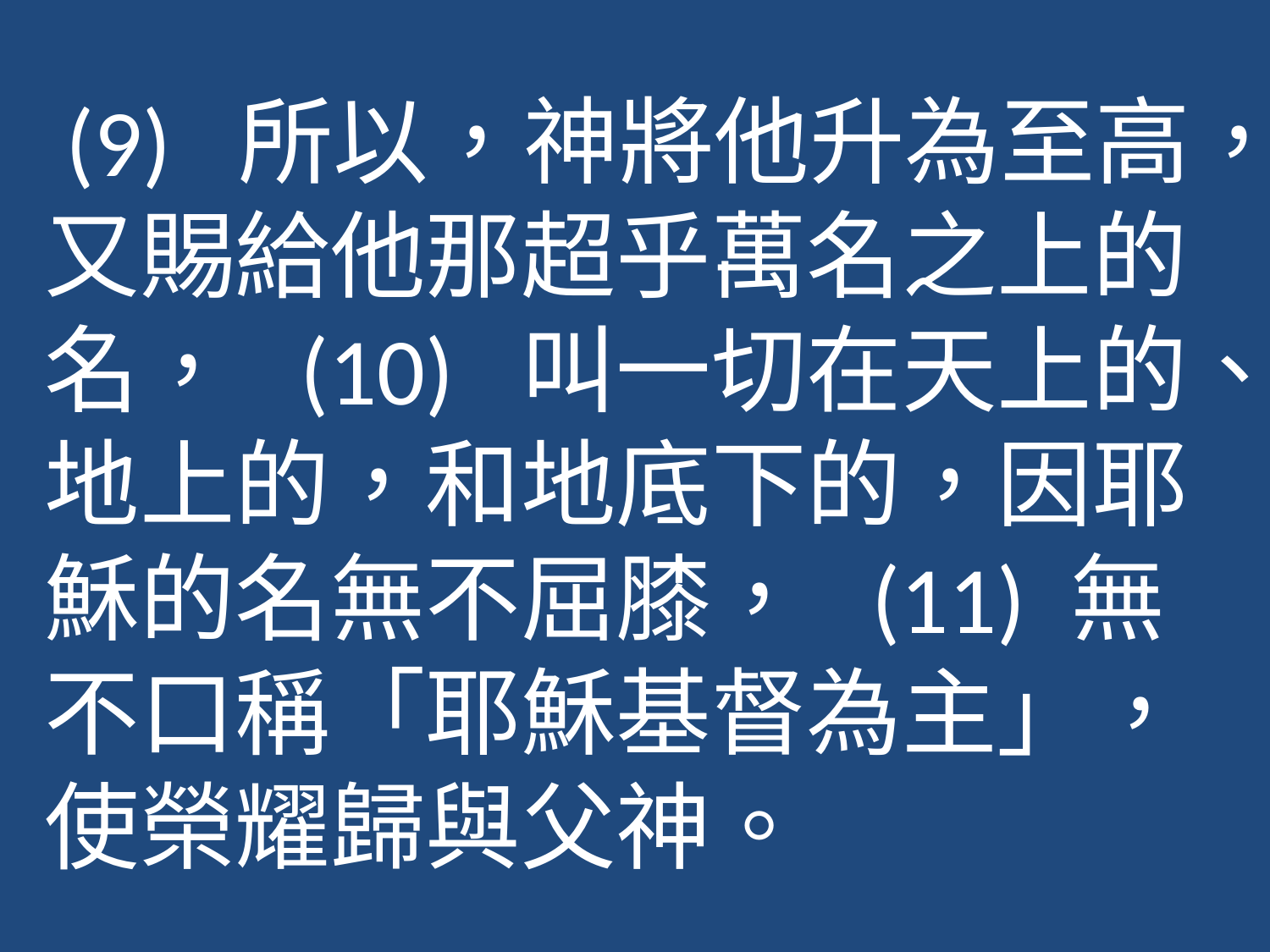

# (9)  所以，神將他升為至高，又賜給他那超乎萬名之上的名，  (10)  叫一切在天上的、地上的，和地底下的，因耶穌的名無不屈膝，  (11) 無不口稱「耶穌基督為主」，使榮耀歸與父神。